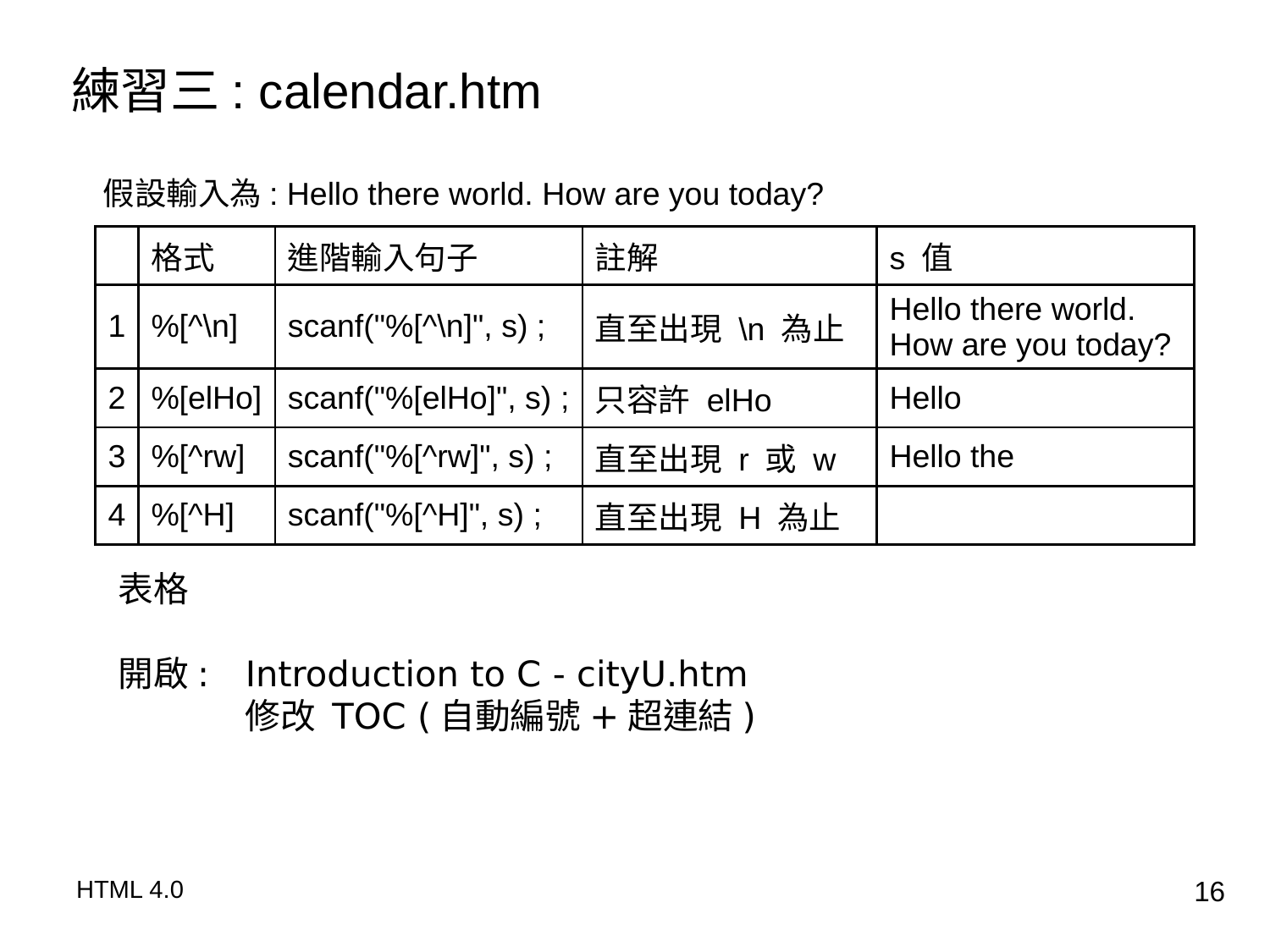

練習三: calendar.htm
假設輸入為: Hello there world. How are you today?
|  | 格式 | 進階輸入句子 | 註解 | s 值 |
| --- | --- | --- | --- | --- |
| 1 | %[^\n] | scanf("%[^\n]", s) ; | 直至出現 \n 為止 | Hello there world. How are you today? |
| 2 | %[elHo] | scanf("%[elHo]", s) ; | 只容許 elHo | Hello |
| 3 | %[^rw] | scanf("%[^rw]", s) ; | 直至出現 r 或 w | Hello the |
| 4 | %[^H] | scanf("%[^H]", s) ; | 直至出現 H 為止 |  |
表格

開啟:	Introduction to C - cityU.htm
	修改 TOC (自動編號+超連結)
HTML 4.0
16